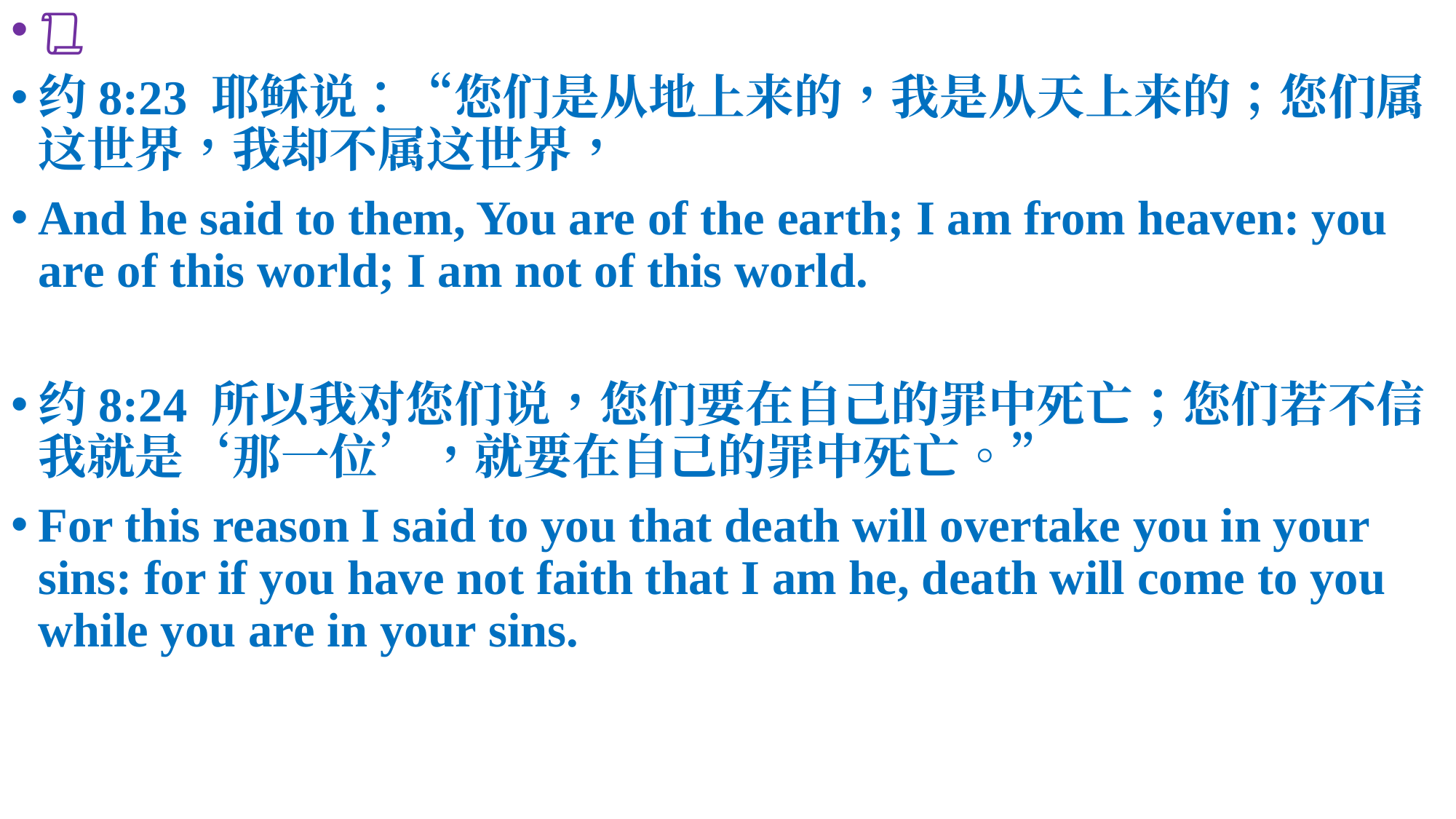

📜
约8:23 耶稣说：“您们是从地上来的，我是从天上来的；您们属这世界，我却不属这世界，
And he said to them, You are of the earth; I am from heaven: you are of this world; I am not of this world.

约8:24 所以我对您们说，您们要在自己的罪中死亡；您们若不信我就是‘那一位’，就要在自己的罪中死亡。”
For this reason I said to you that death will overtake you in your sins: for if you have not faith that I am he, death will come to you while you are in your sins.